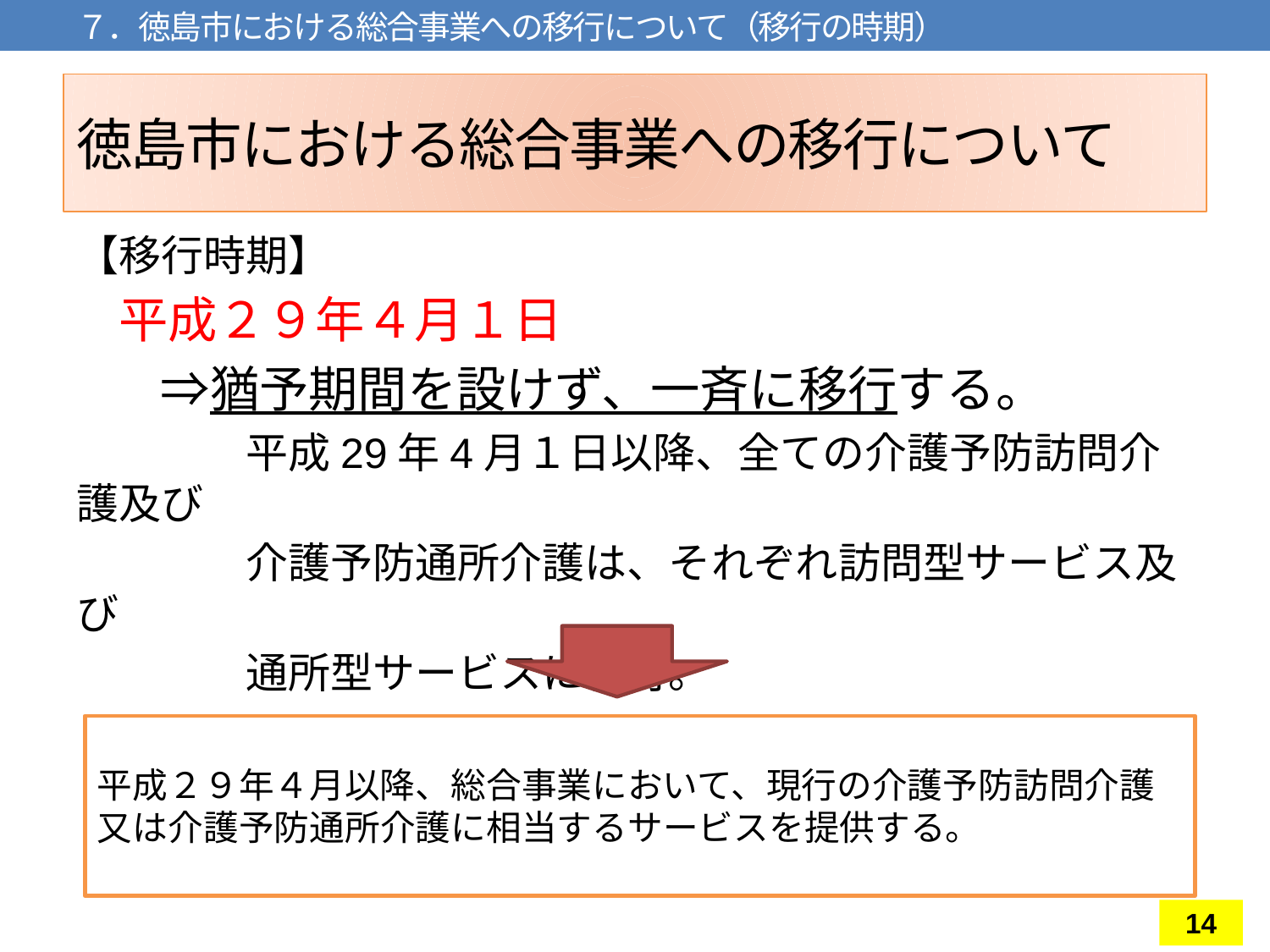

７．徳島市における総合事業への移行について（移行の時期）
# 徳島市における総合事業への移行について
【移行時期】
　平成２９年４月１日
　　⇒猶予期間を設けず、一斉に移行する。
　　　　平成29年4月１日以降、全ての介護予防訪問介護及び
　　　　介護予防通所介護は、それぞれ訪問型サービス及び
　　　　通所型サービスに移行。

平成２９年４月以降、総合事業において、現行の介護予防訪問介護又は介護予防通所介護に相当するサービスを提供する。
14